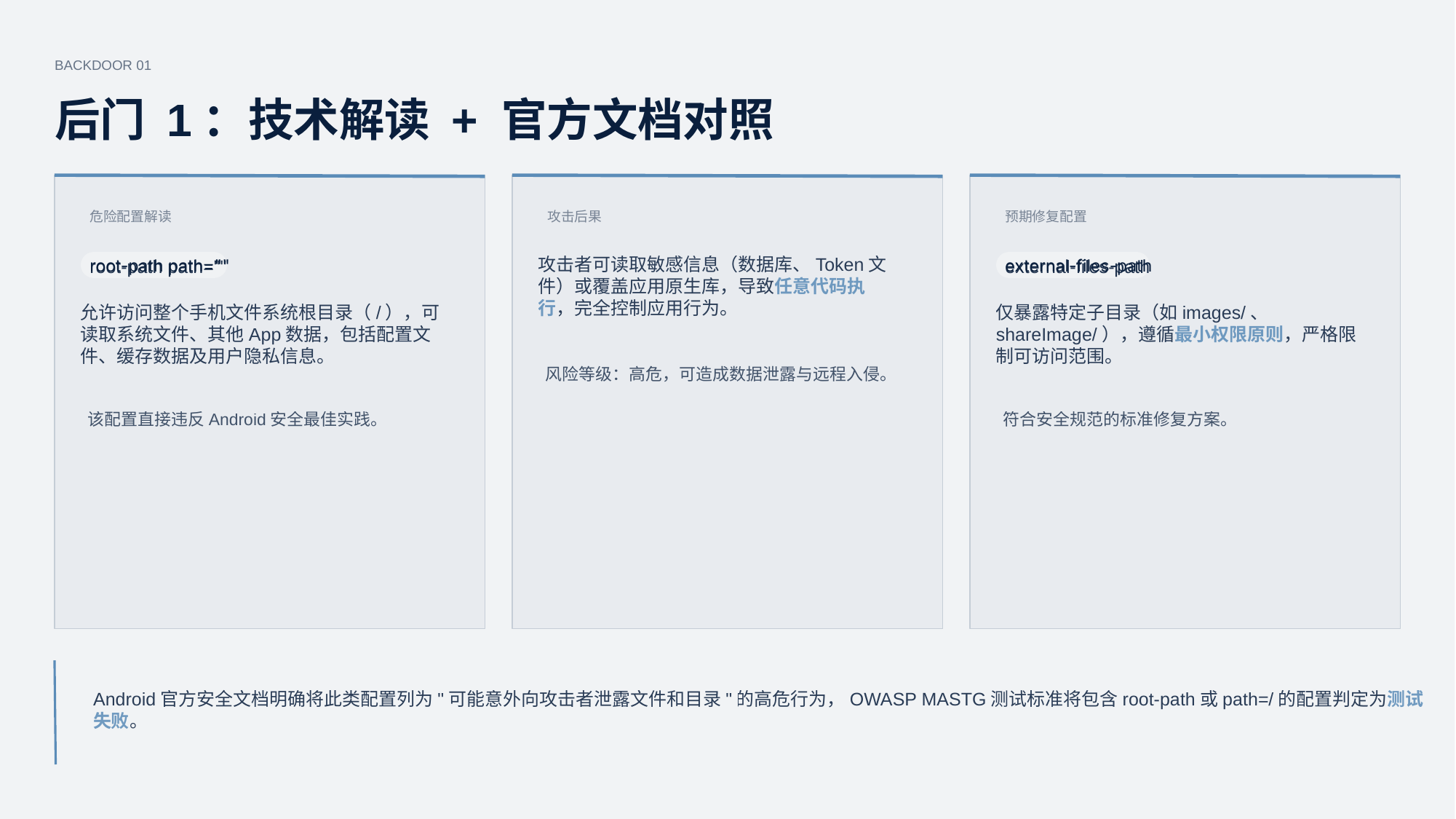

BACKDOOR 01
后门 1：技术解读 + 官方文档对照

危险配置解读
攻击后果
预期修复配置

攻击者可读取敏感信息（数据库、Token文
件）或覆盖应用原生库，导致任意代码执
行，完全控制应用行为。
root-path path=""
root-path path=""
external-files-path
external-files-path
允许访问整个手机文件系统根目录（/），可
读取系统文件、其他App数据，包括配置文
件、缓存数据及用户隐私信息。
仅暴露特定子目录（如images/、
shareImage/），遵循最小权限原则，严格限
制可访问范围。
风险等级：高危，可造成数据泄露与远程入侵。
该配置直接违反Android安全最佳实践。
符合安全规范的标准修复方案。

Android官方安全文档明确将此类配置列为"可能意外向攻击者泄露文件和目录"的高危行为，OWASP MASTG测试标准将包含root-path或path=/的配置判定为测试
失败。